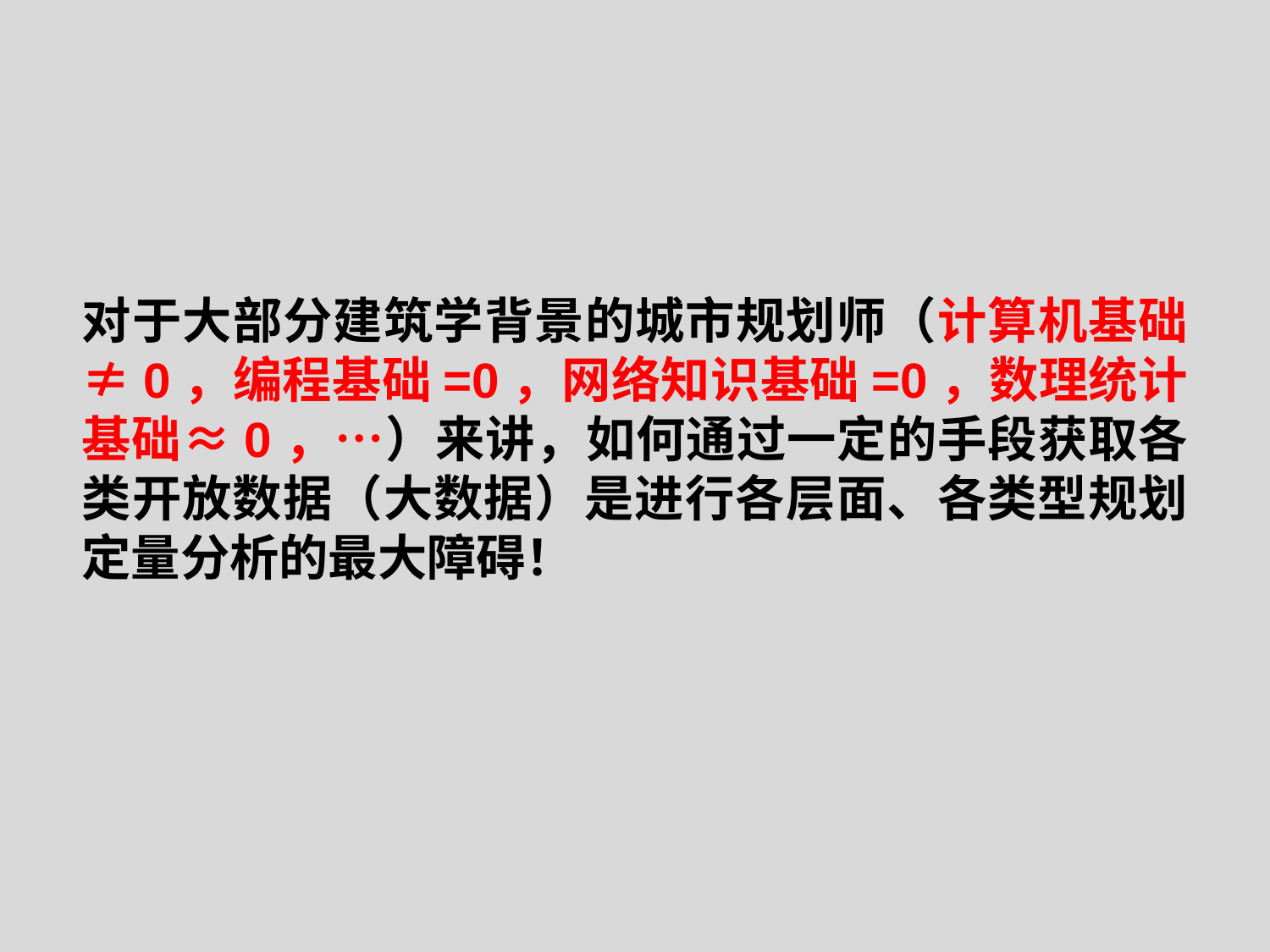

对于大部分建筑学背景的城市规划师（计算机基础≠0，编程基础=0，网络知识基础=0，数理统计基础≈0，…）来讲，如何通过一定的手段获取各类开放数据（大数据）是进行各层面、各类型规划定量分析的最大障碍！